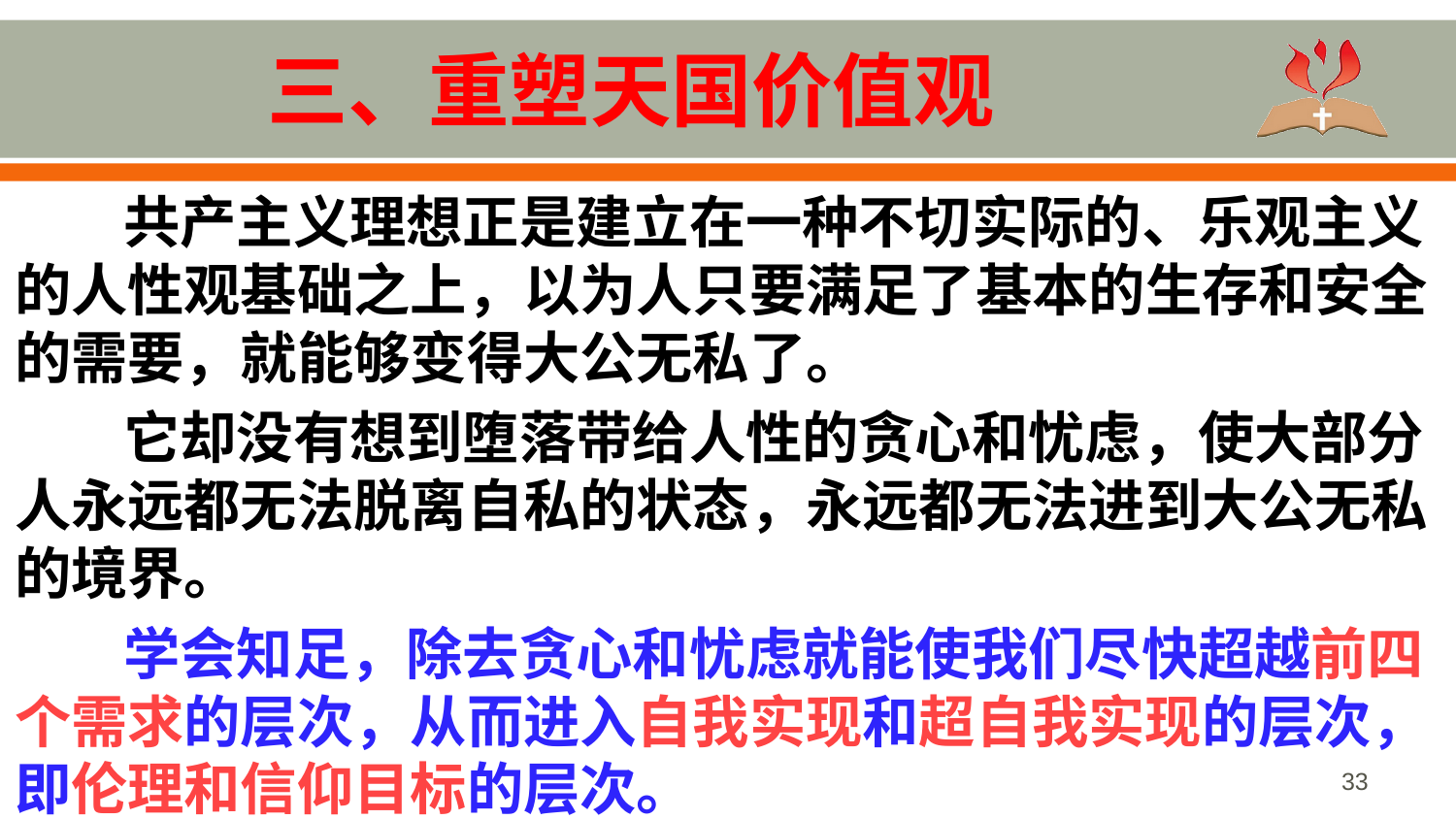

# 三、重塑天国价值观
共产主义理想正是建立在一种不切实际的、乐观主义的人性观基础之上，以为人只要满足了基本的生存和安全的需要，就能够变得大公无私了。
它却没有想到堕落带给人性的贪心和忧虑，使大部分人永远都无法脱离自私的状态，永远都无法进到大公无私的境界。
学会知足，除去贪心和忧虑就能使我们尽快超越前四个需求的层次，从而进入自我实现和超自我实现的层次，即伦理和信仰目标的层次。

33